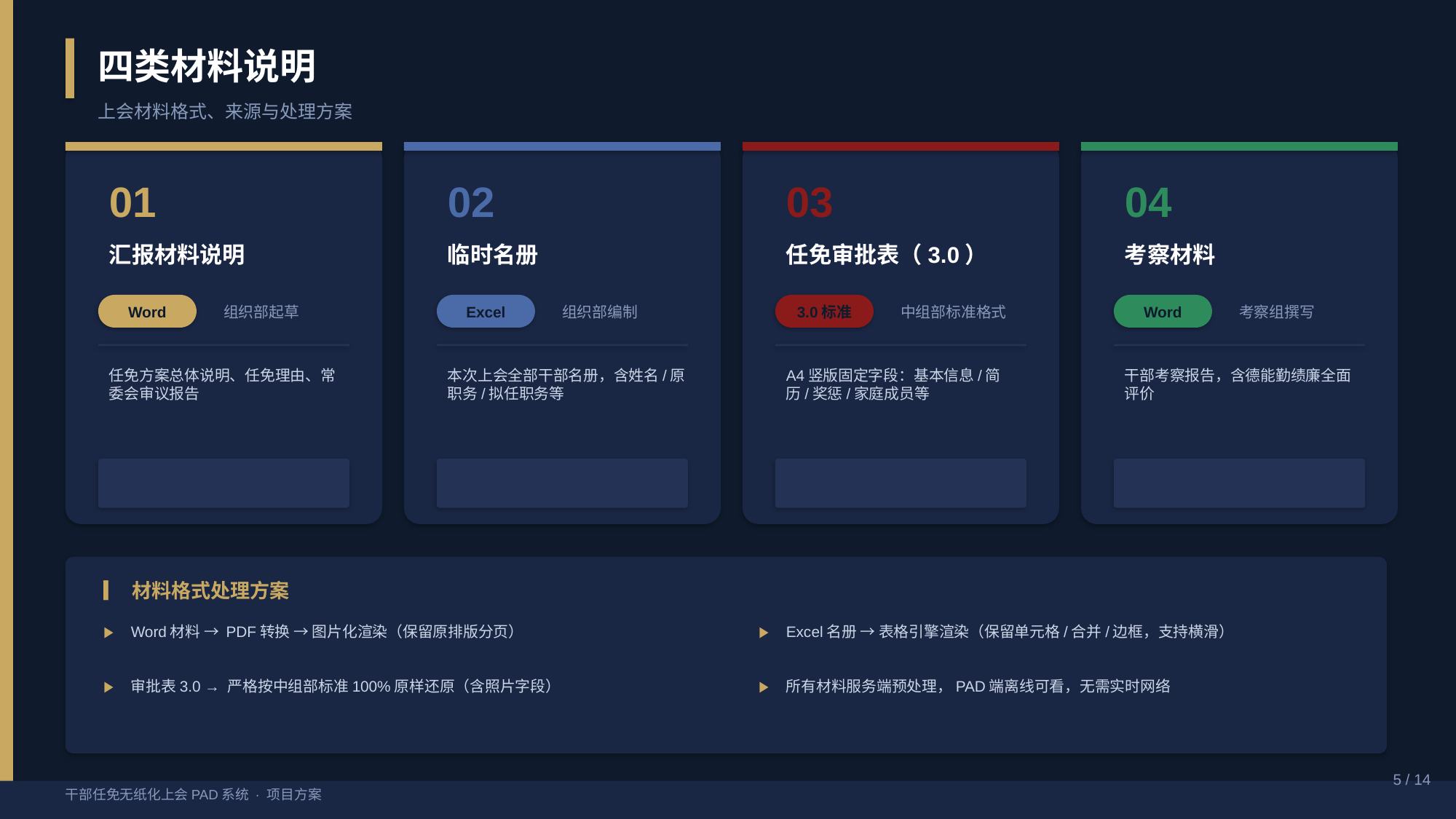

四类材料说明
上会材料格式、来源与处理方案

01
02
03
04
汇报材料说明
临时名册
任免审批表（3.0）
考察材料

Word
组织部起草
Excel
组织部编制
3.0标准
中组部标准格式
Word
考察组撰写

任免方案总体说明、任免理由、常委会审议报告
本次上会全部干部名册，含姓名/原职务/拟任职务等
A4竖版固定字段：基本信息/简历/奖惩/家庭成员等
干部考察报告，含德能勤绩廉全面评价

▎ 材料格式处理方案
▶
Word材料 → PDF转换 → 图片化渲染（保留原排版分页）
▶
Excel名册 → 表格引擎渲染（保留单元格/合并/边框，支持横滑）
▶
审批表3.0 → 严格按中组部标准100%原样还原（含照片字段）
▶
所有材料服务端预处理，PAD端离线可看，无需实时网络
5 / 14

干部任免无纸化上会PAD系统 · 项目方案